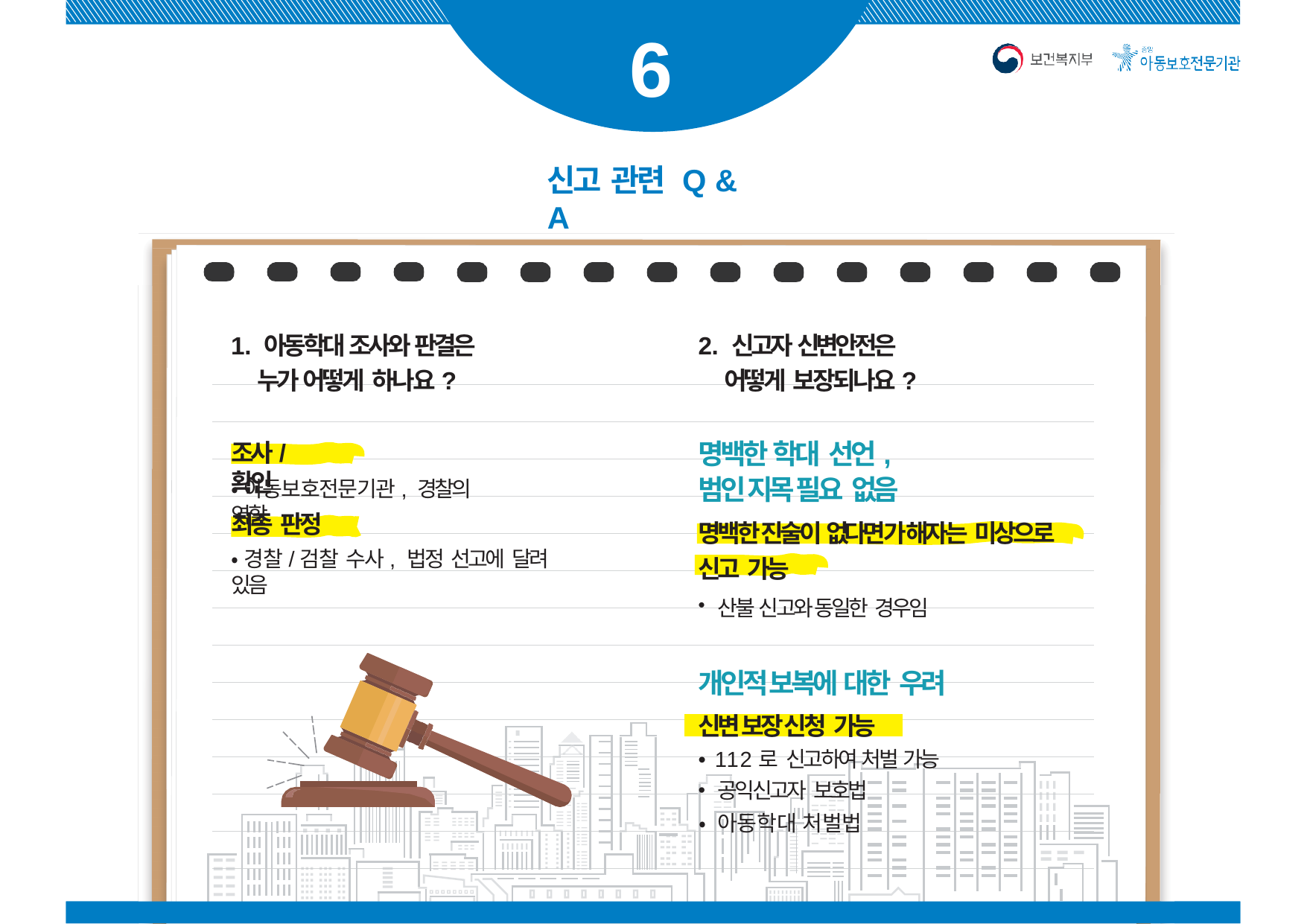

# 6

신고 관련 Q & A

1. 아동학대 조사와 판결은  누가 어떻게 하나요?
2. 신고자 신변안전은  어떻게 보장되나요?

명백한 학대 선언,
조사/확인

범인 지목 필요 없음
•아동보호전문기관, 경찰의 역할

최종 판정
명백한 진술이 없다면 가해자는 미상으로

•경찰/검찰 수사, 법정 선고에 달려 있음
신고 가능

산불 신고와 동일한 경우임

개인적 보복에 대한 우려
신변 보장 신청 가능

• 112로 신고하여 처벌 가능

공익신고자  보호법

   	• 아동학대 처벌법